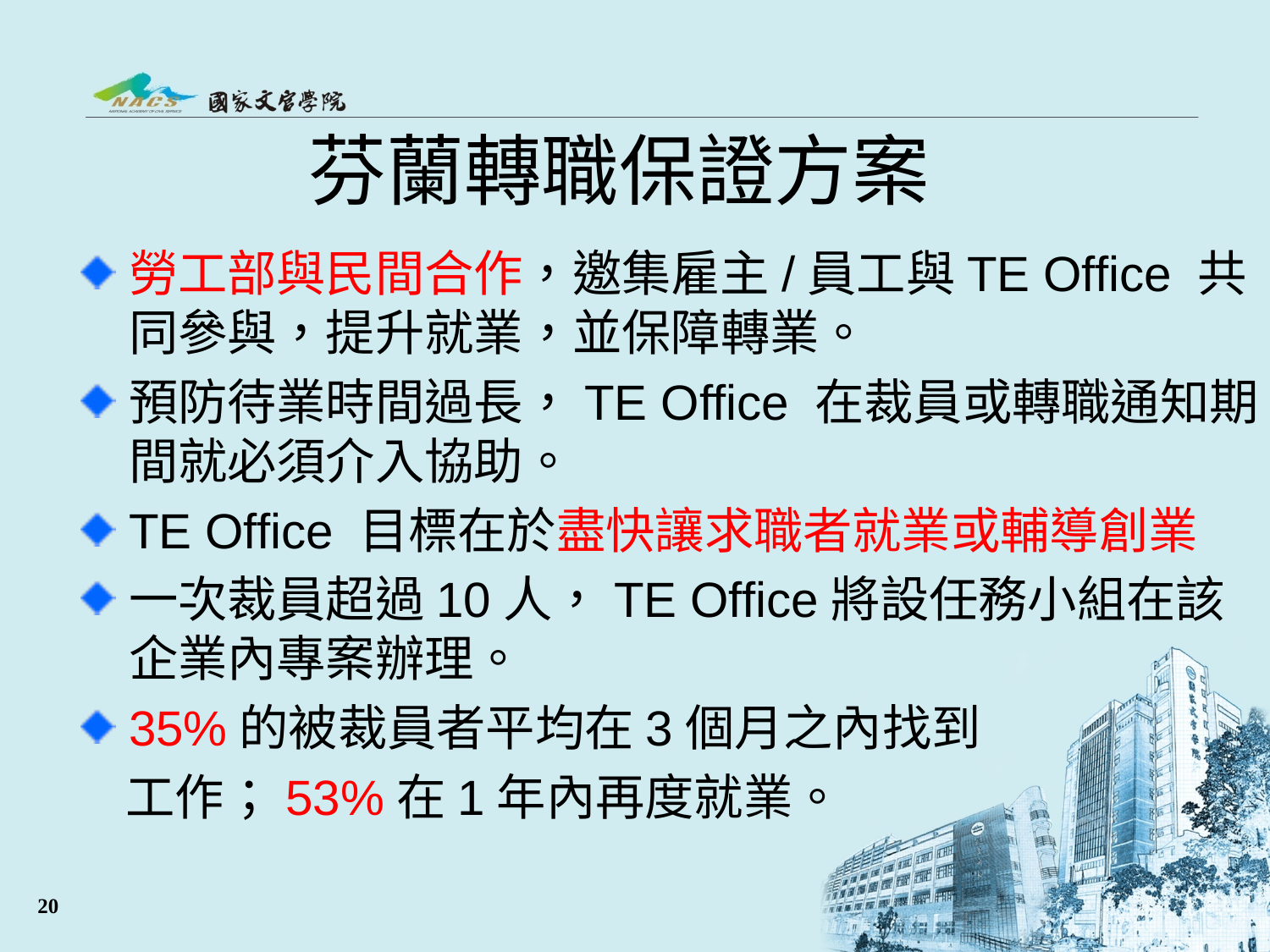

# 芬蘭轉職保證方案
勞工部與民間合作，邀集雇主/員工與TE Office 共同參與，提升就業，並保障轉業。
預防待業時間過長，TE Office 在裁員或轉職通知期間就必須介入協助。
TE Office 目標在於盡快讓求職者就業或輔導創業
一次裁員超過10人，TE Office將設任務小組在該企業內專案辦理。
35%的被裁員者平均在3個月之內找到
   工作；53%在1年內再度就業。